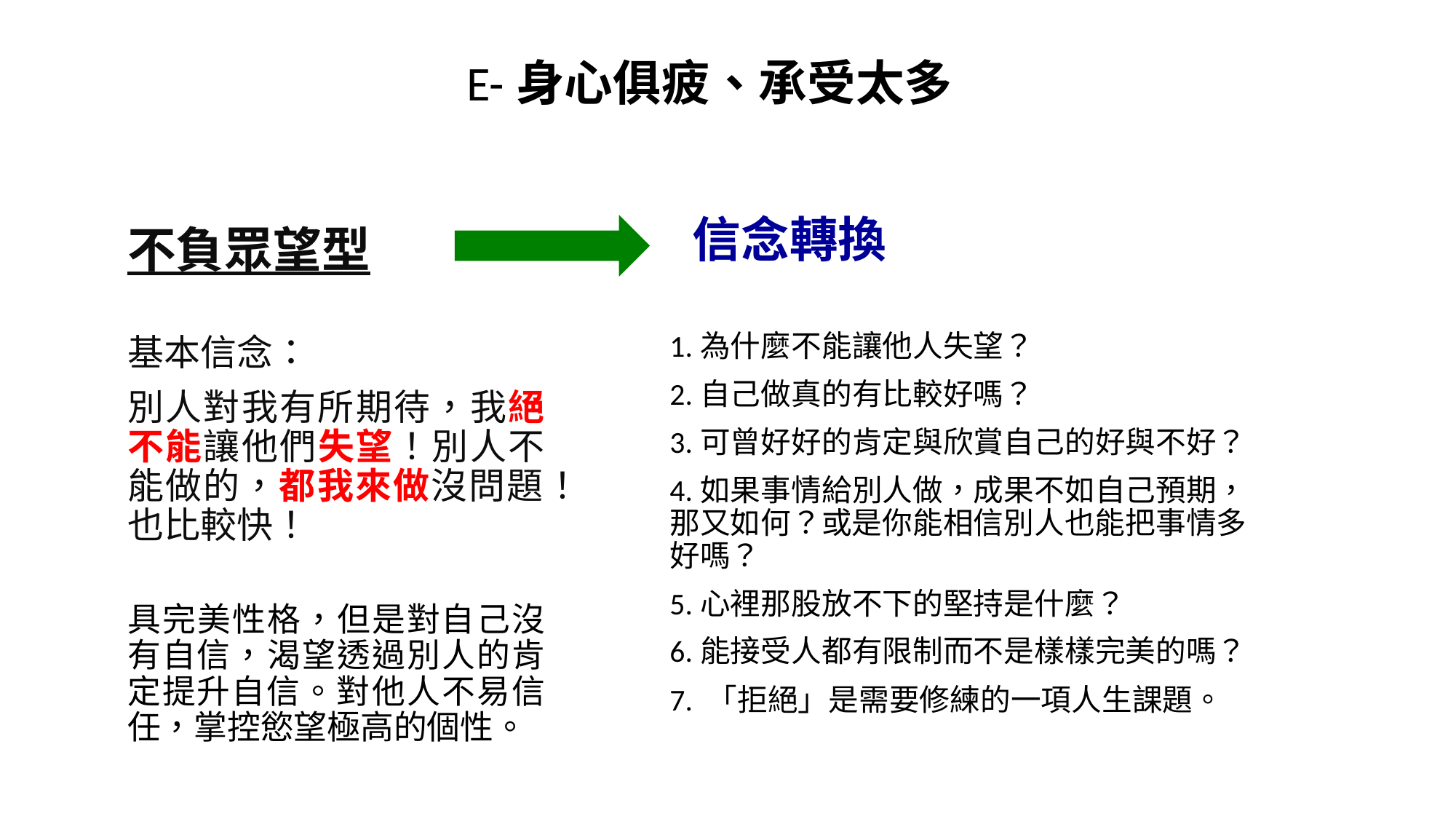

# E-身心俱疲、承受太多
 信念轉換

1.為什麼不能讓他人失望？
2.自己做真的有比較好嗎？
3.可曾好好的肯定與欣賞自己的好與不好？
4.如果事情給別人做，成果不如自己預期，那又如何？或是你能相信別人也能把事情多好嗎？
5.心裡那股放不下的堅持是什麼？
6.能接受人都有限制而不是樣樣完美的嗎？
7. 「拒絕」是需要修練的一項人生課題。

不負眾望型

基本信念：
別人對我有所期待，我絕不能讓他們失望！別人不能做的，都我來做沒問題！也比較快！

具完美性格，但是對自己沒有自信，渴望透過別人的肯定提升自信。對他人不易信任，掌控慾望極高的個性。